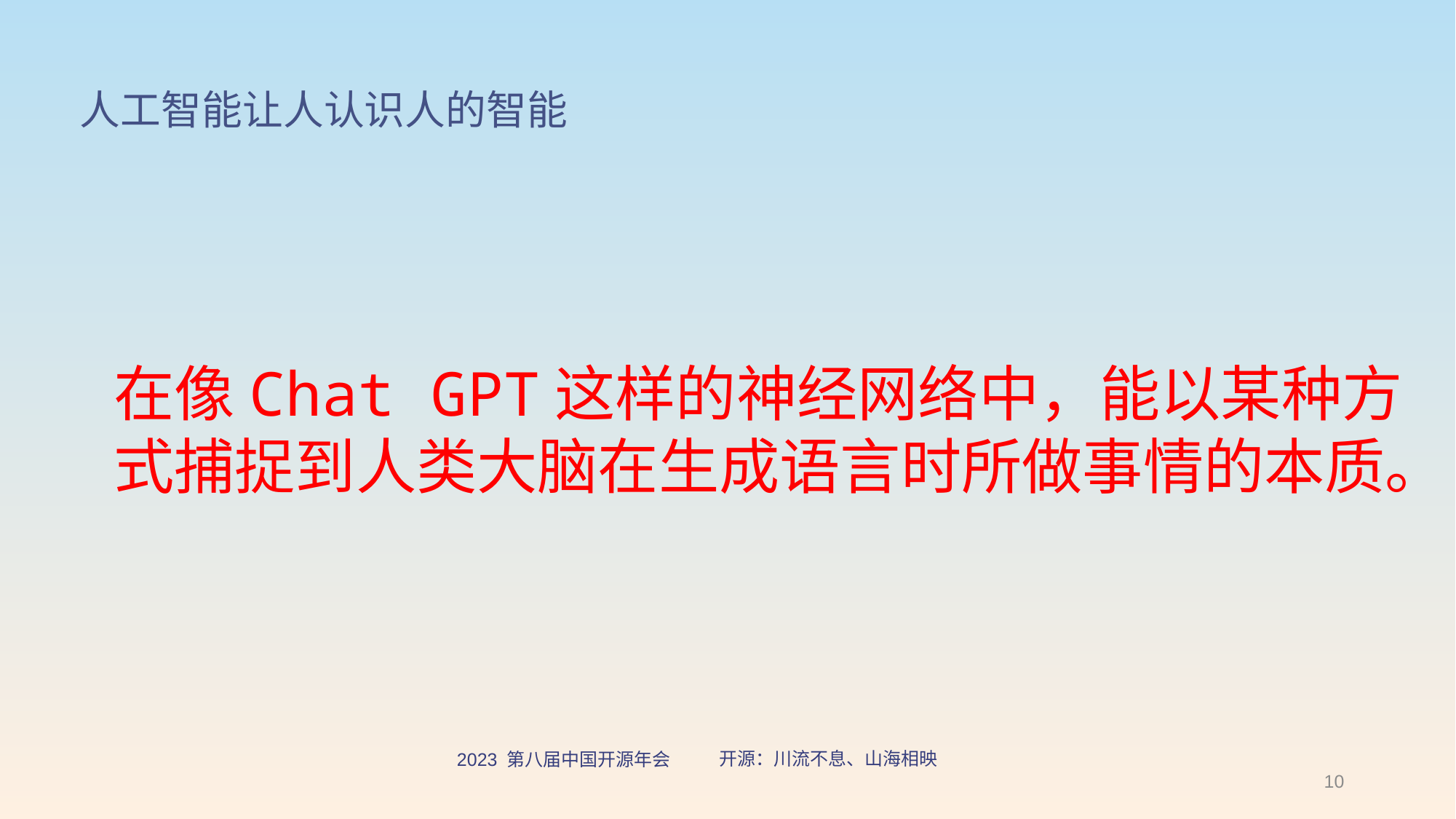

# 人工智能让人认识人的智能
在像Chat GPT这样的神经网络中，能以某种方式捕捉到人类大脑在生成语言时所做事情的本质。
10